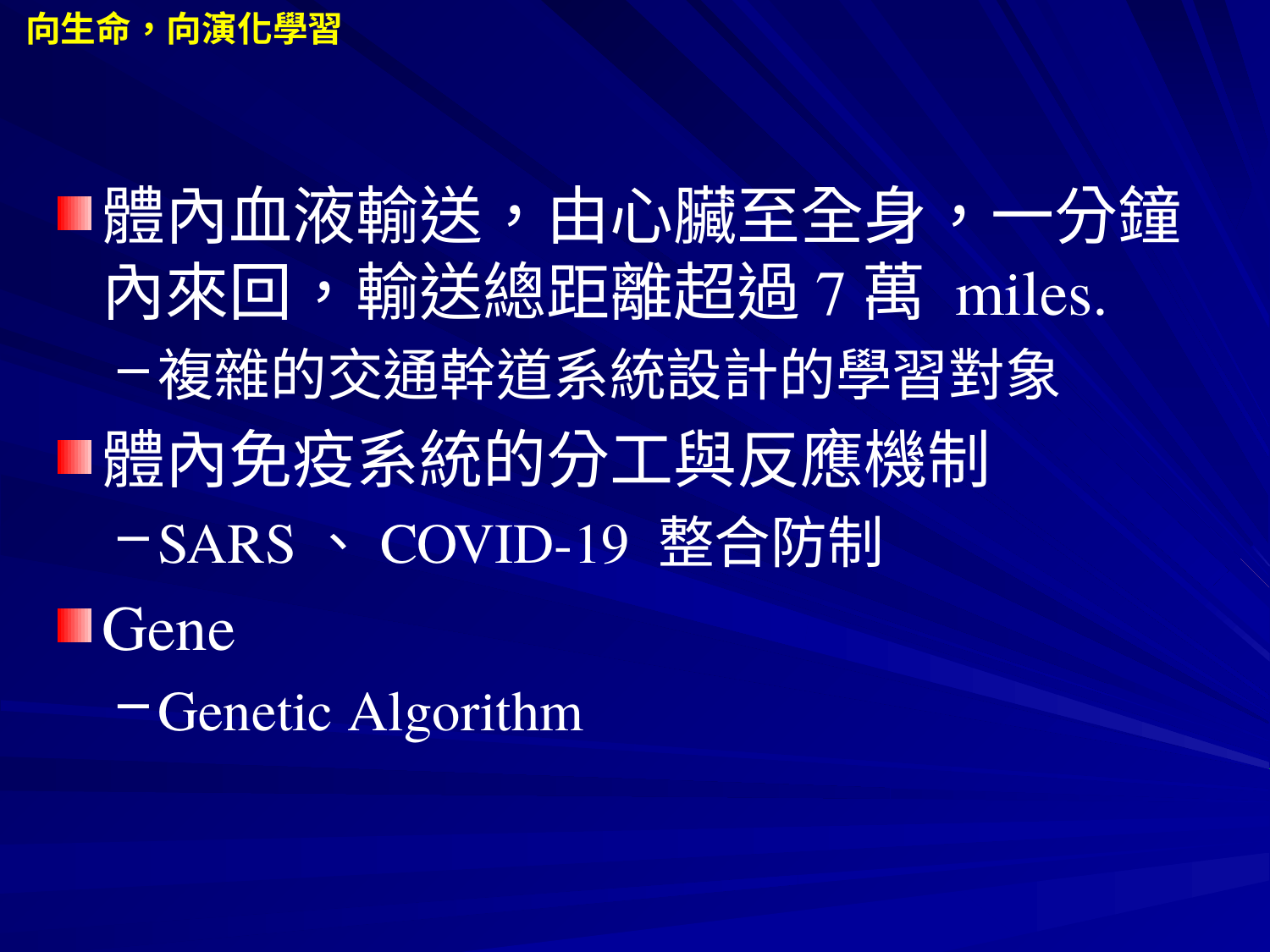

向生命，向演化學習
體內血液輸送，由心臟至全身，一分鐘內來回，輸送總距離超過7萬 miles.
複雜的交通幹道系統設計的學習對象
體內免疫系統的分工與反應機制
SARS、COVID-19 整合防制
Gene
Genetic Algorithm